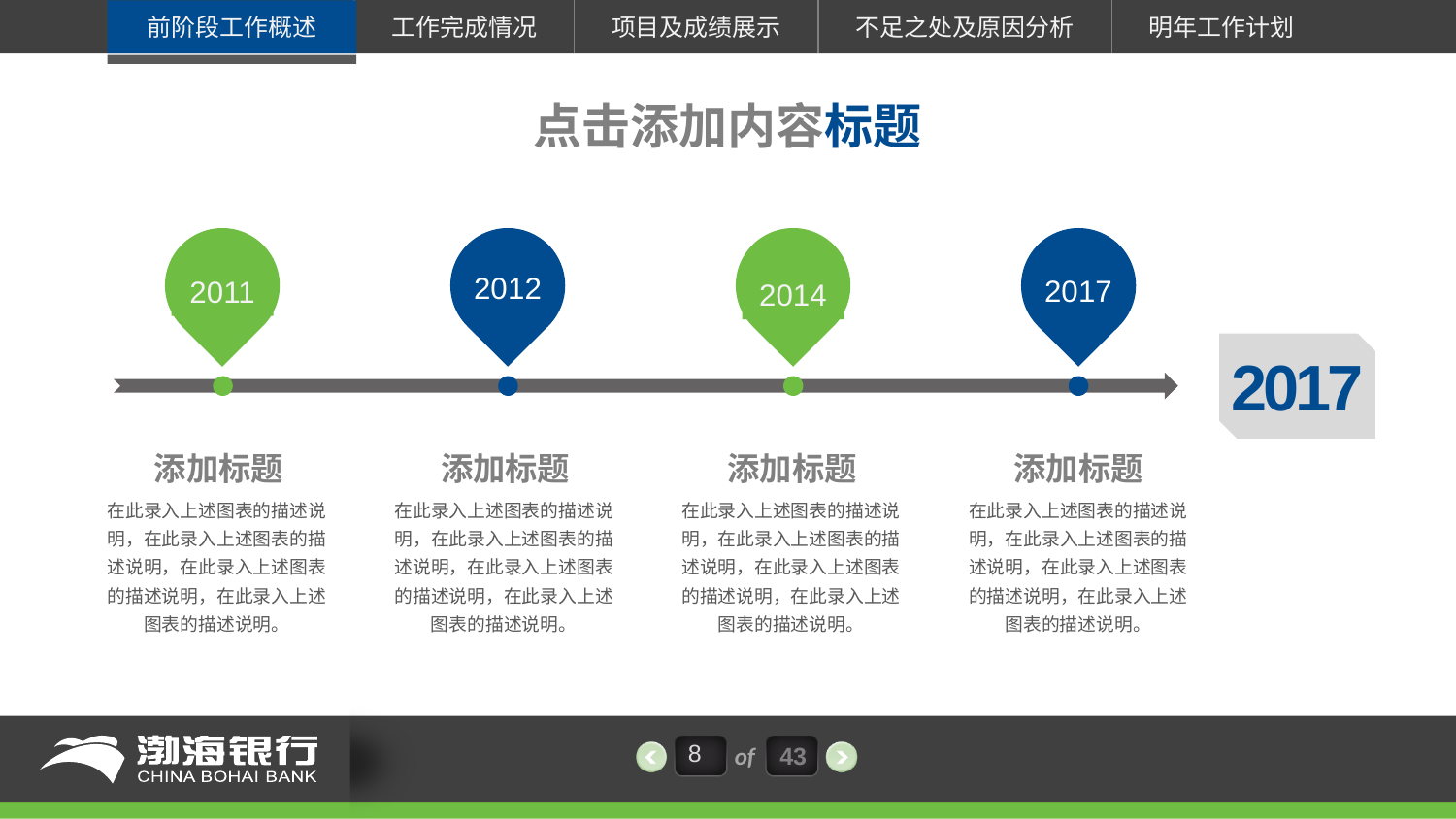

点击添加内容标题

2011

2012

2014

2017

2017

添加标题
添加标题
添加标题
添加标题
在此录入上述图表的描述说明，在此录入上述图表的描述说明，在此录入上述图表的描述说明，在此录入上述图表的描述说明。
在此录入上述图表的描述说明，在此录入上述图表的描述说明，在此录入上述图表的描述说明，在此录入上述图表的描述说明。
在此录入上述图表的描述说明，在此录入上述图表的描述说明，在此录入上述图表的描述说明，在此录入上述图表的描述说明。
在此录入上述图表的描述说明，在此录入上述图表的描述说明，在此录入上述图表的描述说明，在此录入上述图表的描述说明。